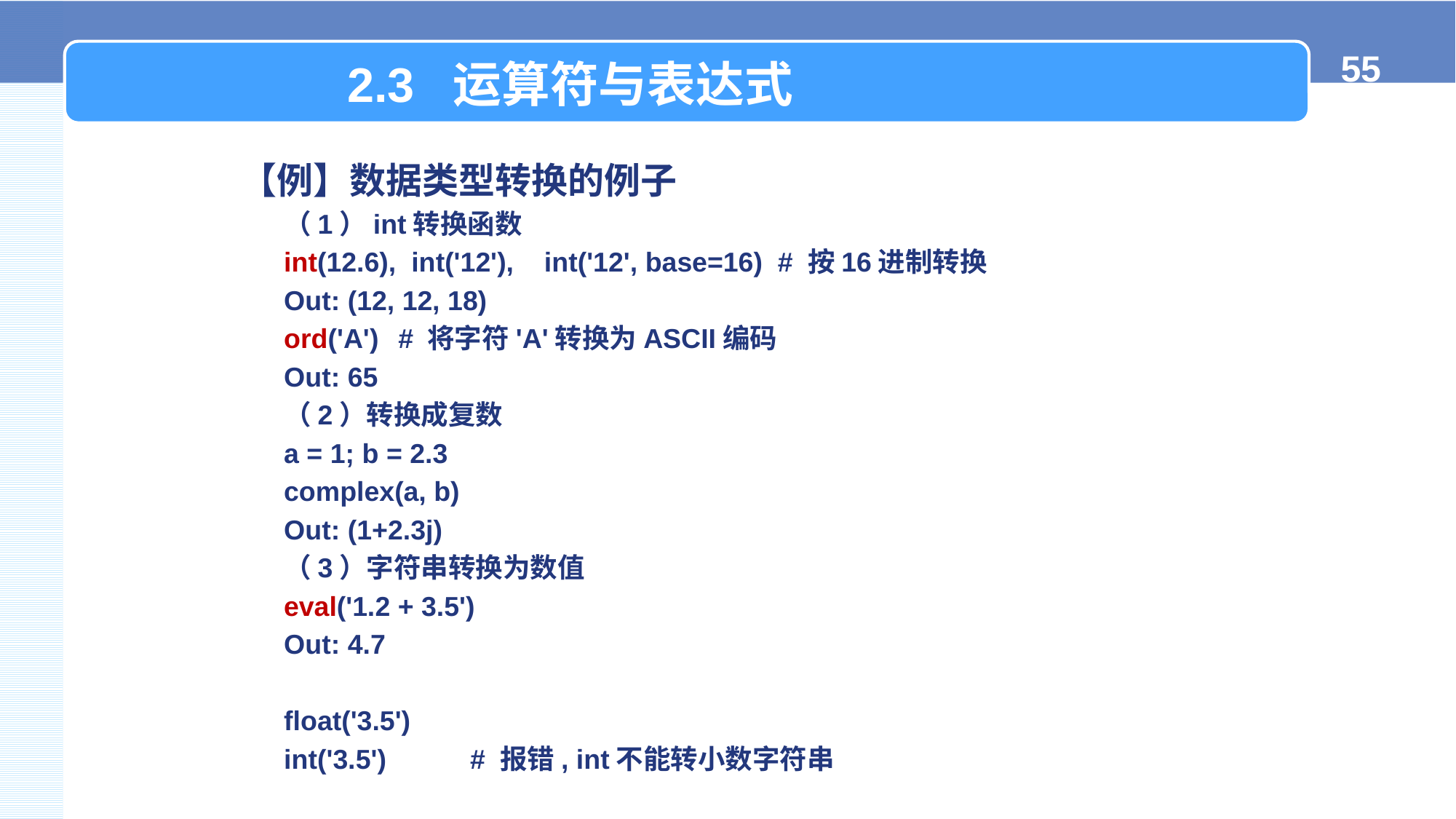

2.3  运算符与表达式
【例】数据类型转换的例子
（1）int转换函数
int(12.6),  int('12'),    int('12', base=16)  # 按16进制转换
Out: (12, 12, 18)
ord('A')	 # 将字符'A'转换为ASCII编码
Out: 65
（2）转换成复数
a = 1; b = 2.3
complex(a, b)
Out: (1+2.3j)
（3）字符串转换为数值
eval('1.2 + 3.5')
Out: 4.7

float('3.5')
int('3.5')           # 报错, int不能转小数字符串